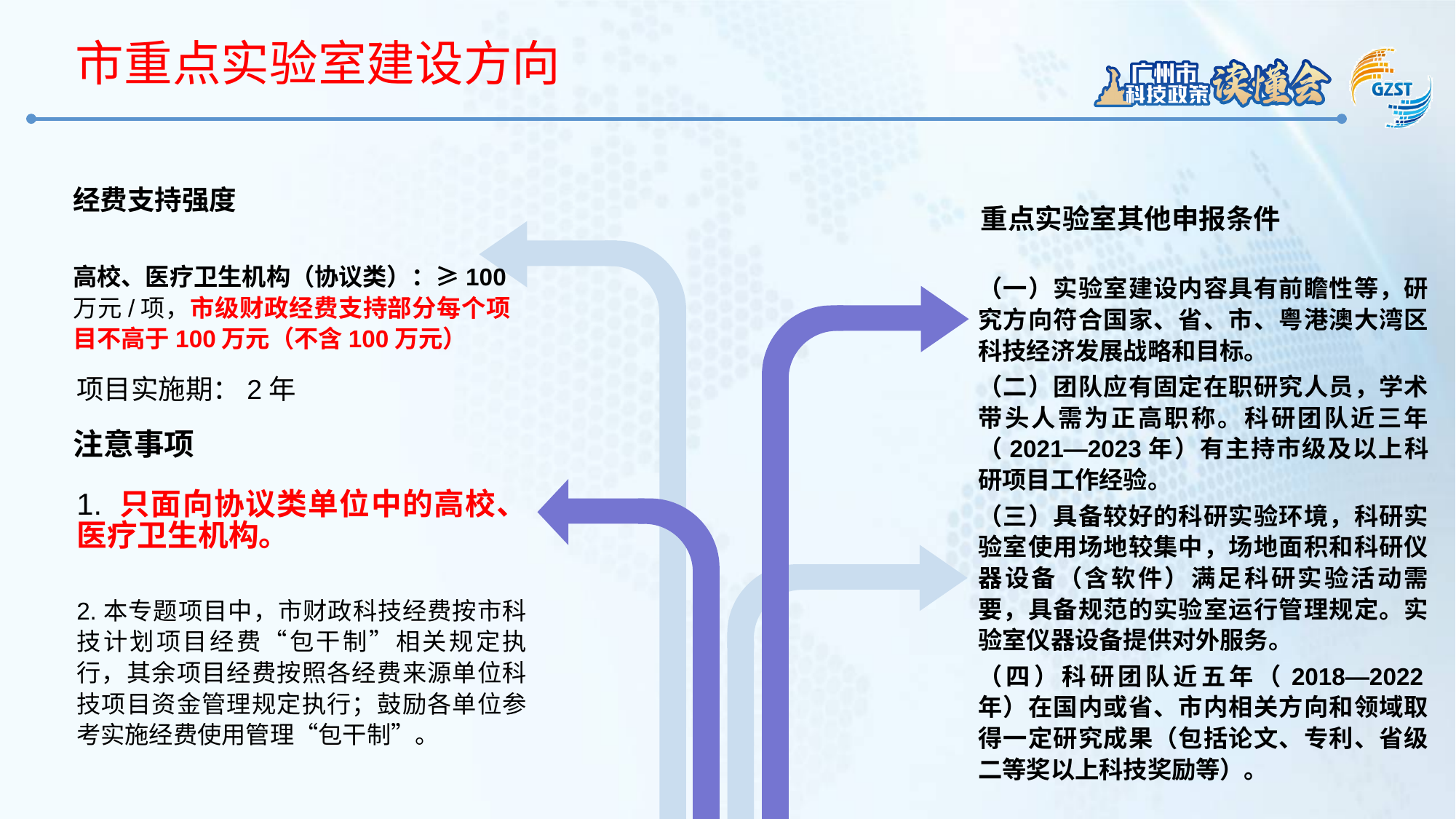

市重点实验室建设方向
经费支持强度
重点实验室其他申报条件

高校、医疗卫生机构（协议类）：≥100万元/项，市级财政经费支持部分每个项目不高于100万元（不含100万元）
（一）实验室建设内容具有前瞻性等，研究方向符合国家、省、市、粤港澳大湾区科技经济发展战略和目标。
（二）团队应有固定在职研究人员，学术带头人需为正高职称。科研团队近三年（2021—2023年）有主持市级及以上科研项目工作经验。
（三）具备较好的科研实验环境，科研实验室使用场地较集中，场地面积和科研仪器设备（含软件）满足科研实验活动需要，具备规范的实验室运行管理规定。实验室仪器设备提供对外服务。
（四）科研团队近五年（2018—2022年）在国内或省、市内相关方向和领域取得一定研究成果（包括论文、专利、省级二等奖以上科技奖励等）。

项目实施期：2年

注意事项

1. 只面向协议类单位中的高校、医疗卫生机构。

2.本专题项目中，市财政科技经费按市科技计划项目经费“包干制”相关规定执行，其余项目经费按照各经费来源单位科技项目资金管理规定执行；鼓励各单位参考实施经费使用管理“包干制”。